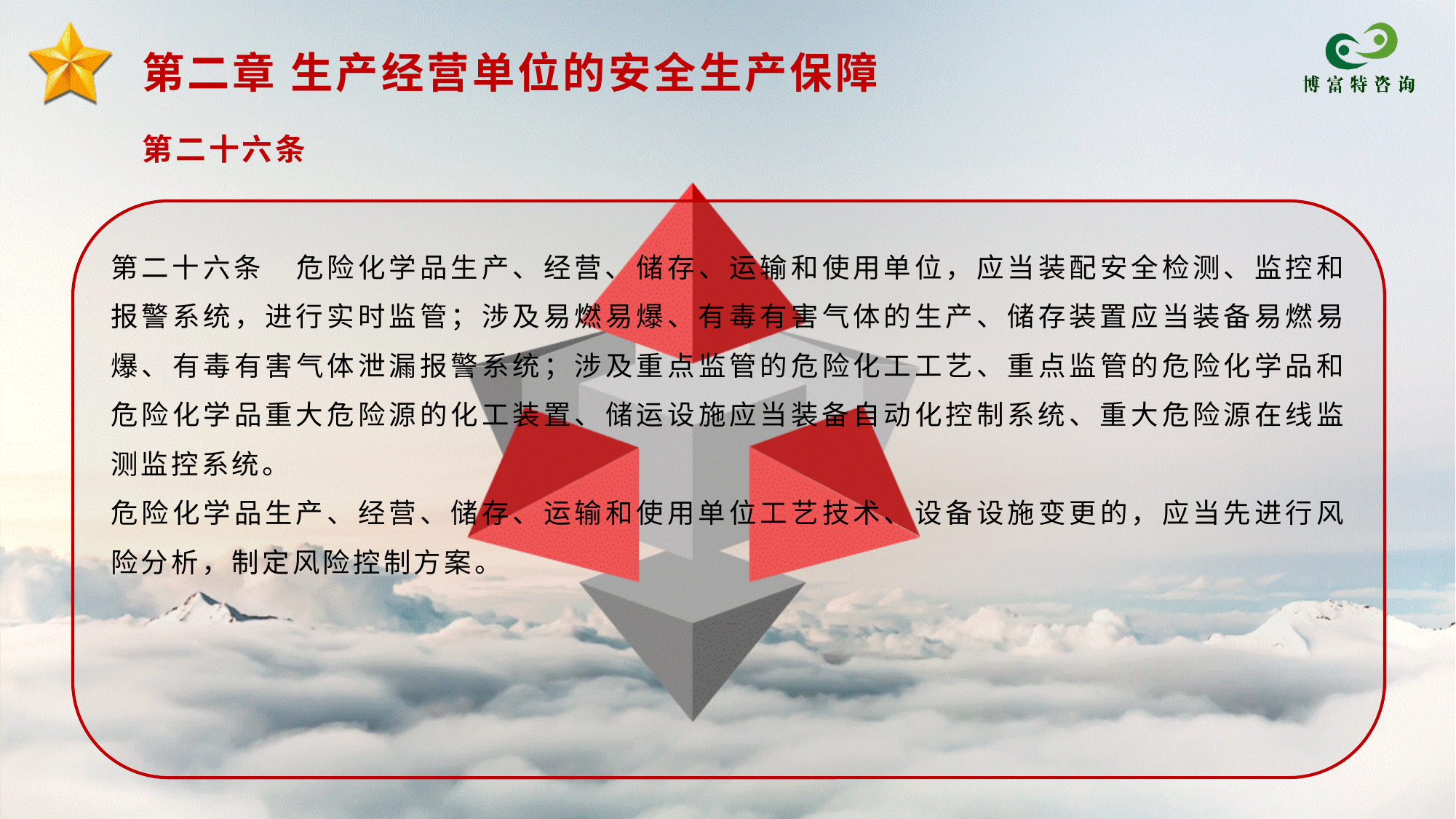

第二章 生产经营单位的安全生产保障
第二十六条
第二十六条　危险化学品生产、经营、储存、运输和使用单位，应当装配安全检测、监控和报警系统，进行实时监管；涉及易燃易爆、有毒有害气体的生产、储存装置应当装备易燃易爆、有毒有害气体泄漏报警系统；涉及重点监管的危险化工工艺、重点监管的危险化学品和危险化学品重大危险源的化工装置、储运设施应当装备自动化控制系统、重大危险源在线监测监控系统。
危险化学品生产、经营、储存、运输和使用单位工艺技术、设备设施变更的，应当先进行风险分析，制定风险控制方案。